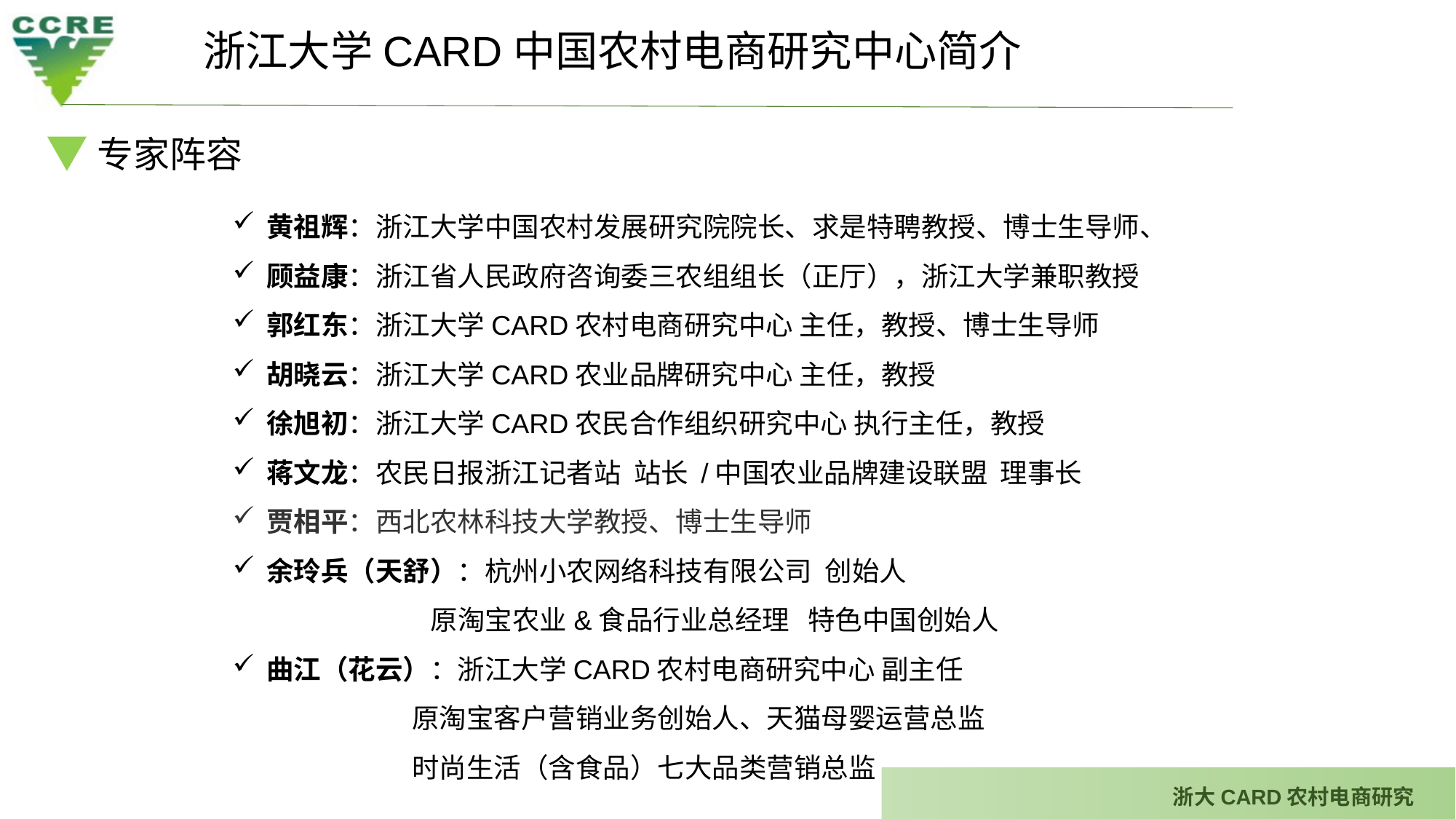

浙江大学CARD中国农村电商研究中心简介
专家阵容

黄祖辉：浙江大学中国农村发展研究院院长、求是特聘教授、博士生导师、
顾益康：浙江省人民政府咨询委三农组组长（正厅），浙江大学兼职教授
郭红东：浙江大学CARD农村电商研究中心 主任，教授、博士生导师
胡晓云：浙江大学CARD农业品牌研究中心 主任，教授
徐旭初：浙江大学CARD农民合作组织研究中心 执行主任，教授
蒋文龙：农民日报浙江记者站  站长 /中国农业品牌建设联盟  理事长
贾相平：西北农林科技大学教授、博士生导师
余玲兵（天舒）：杭州小农网络科技有限公司  创始人
                               原淘宝农业&食品行业总经理   特色中国创始人
曲江（花云）：浙江大学CARD农村电商研究中心 副主任
                            原淘宝客户营销业务创始人、天猫母婴运营总监
                            时尚生活（含食品）七大品类营销总监